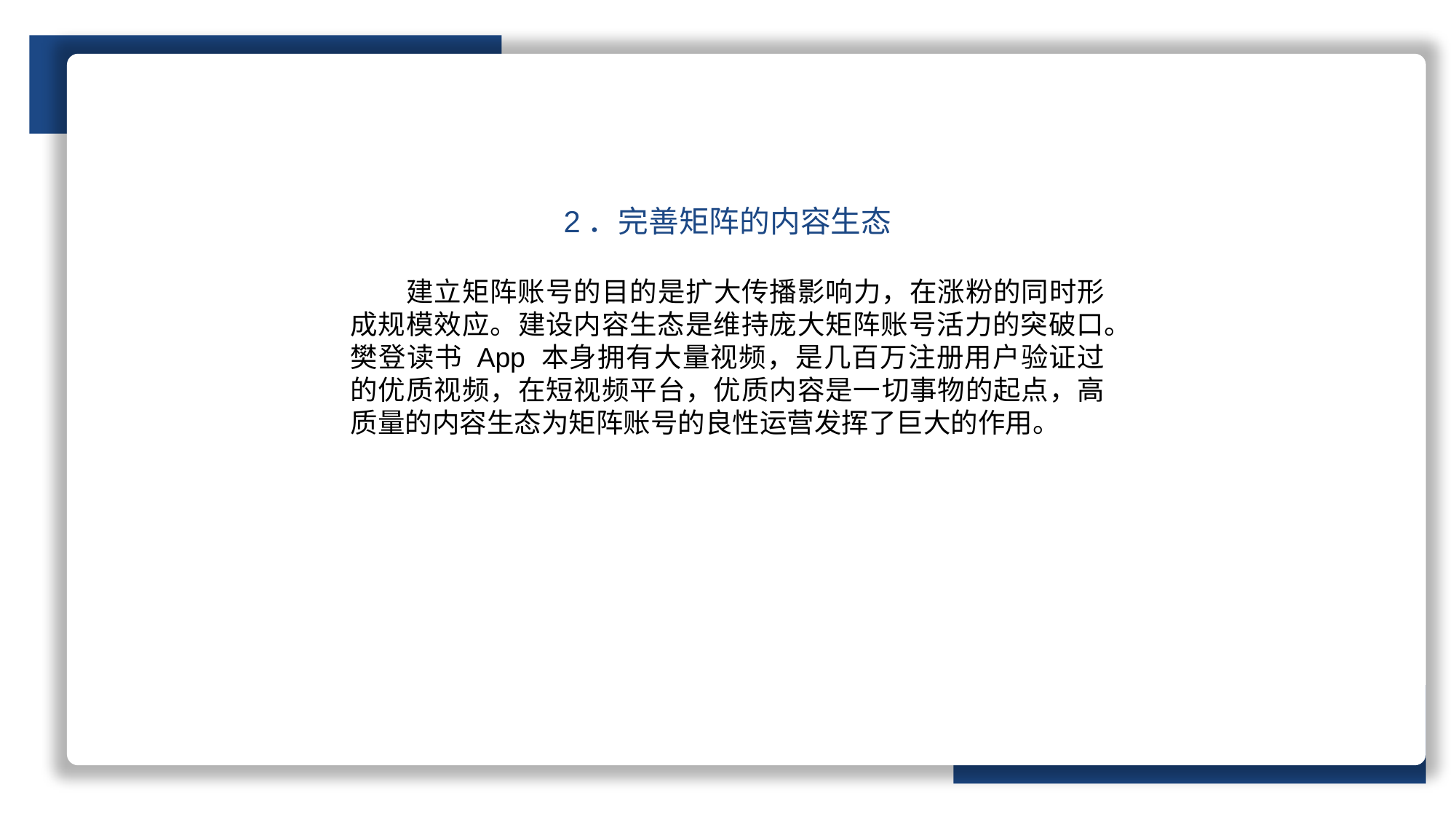

2．完善矩阵的内容生态

       建立矩阵账号的目的是扩大传播影响力，在涨粉的同时形成规模效应。建设内容生态是维持庞大矩阵账号活力的突破口。樊登读书 App 本身拥有大量视频，是几百万注册用户验证过的优质视频，在短视频平台，优质内容是一切事物的起点，高质量的内容生态为矩阵账号的良性运营发挥了巨大的作用。